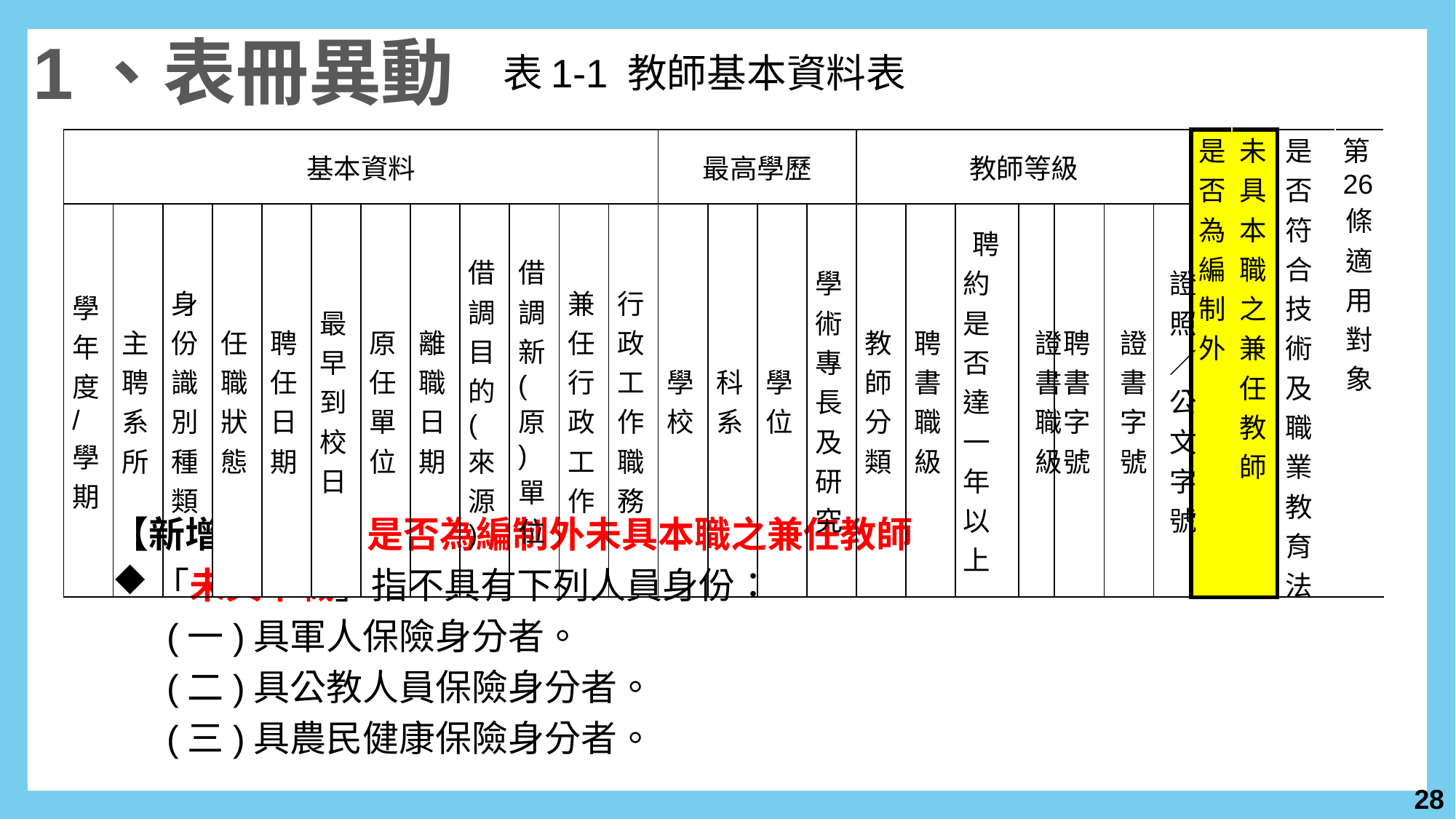

1、表冊異動
表1-1 教師基本資料表
| 基本資料 |  |  |  |  |  |  |  |  |  |  |  | 最高學歷 |  |  |  | 教師等級 |  |  |  |  |  |  | 是否為編制外 | 未具本職之兼任教師 | 是否符合技術及職業教育法 | 第26條適用對象 |
| --- | --- | --- | --- | --- | --- | --- | --- | --- | --- | --- | --- | --- | --- | --- | --- | --- | --- | --- | --- | --- | --- | --- | --- | --- | --- | --- |
| 學年度/學期 | 主聘系所 | 身份識別種類 | 任職狀態 | 聘任日期 | 最早到校日 | 原任單位 | 離職日期 | 借調目的(來源) | 借調新(原)單位 | 兼任行政工作 | 行政工作職務 | 學校 | 科系 | 學位 | 學術專長及研究 | 教師分類 | 聘書職級 | 聘約是否達一年以上 | 證書職級 | 聘書字號 | 證書字號 | 證照／公文字號 |  |  |  |  |
【新增欄位】：是否為編制外未具本職之兼任教師
「未具本職」指不具有下列人員身份：
(一)具軍人保險身分者。
(二)具公教人員保險身分者。
(三)具農民健康保險身分者。
28